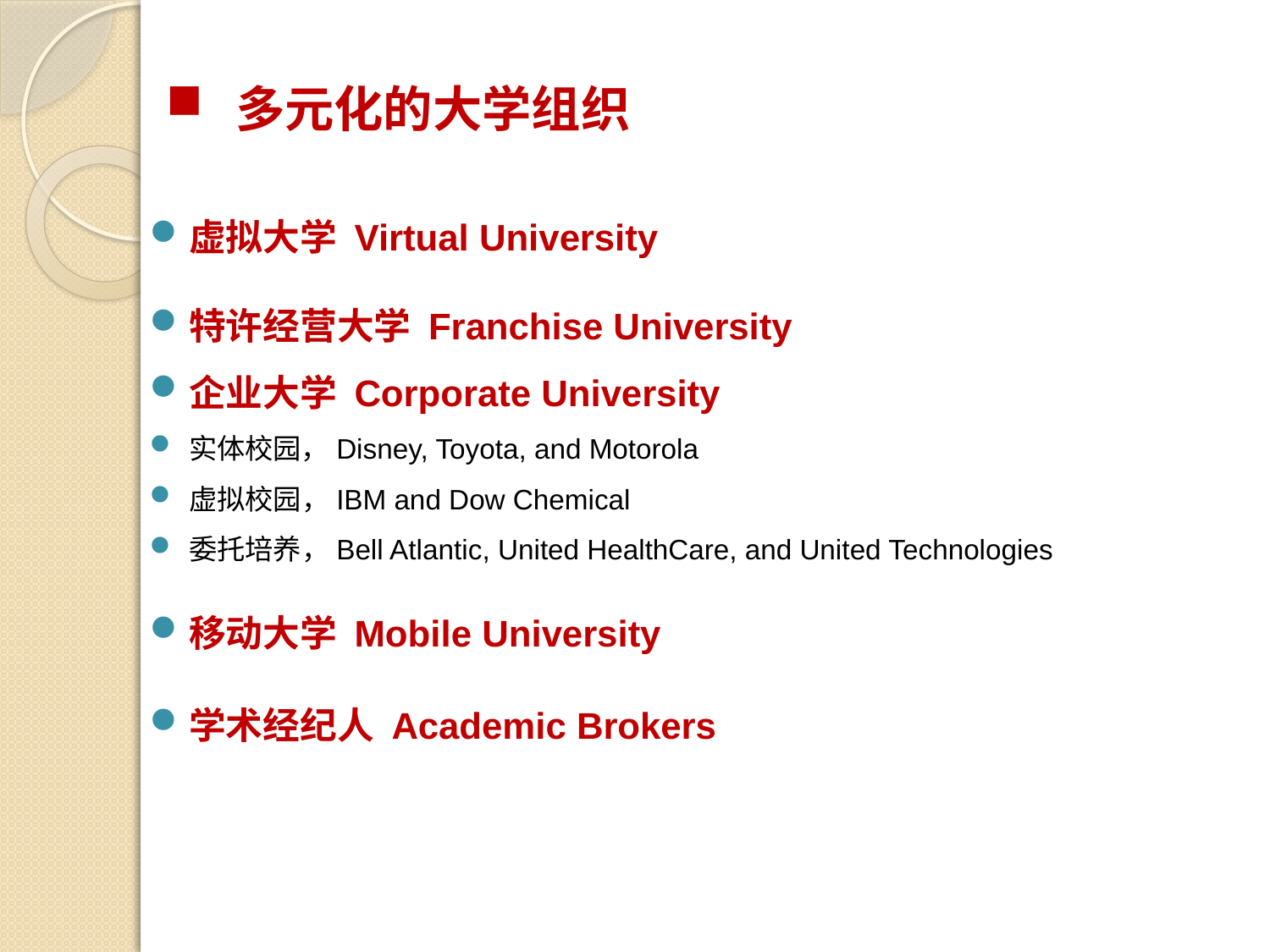

# 多元化的大学组织
虚拟大学 Virtual University

特许经营大学 Franchise University
企业大学 Corporate University
实体校园，Disney, Toyota, and Motorola
虚拟校园，IBM and Dow Chemical
委托培养，Bell Atlantic, United HealthCare, and United Technologies

移动大学 Mobile University

学术经纪人 Academic Brokers